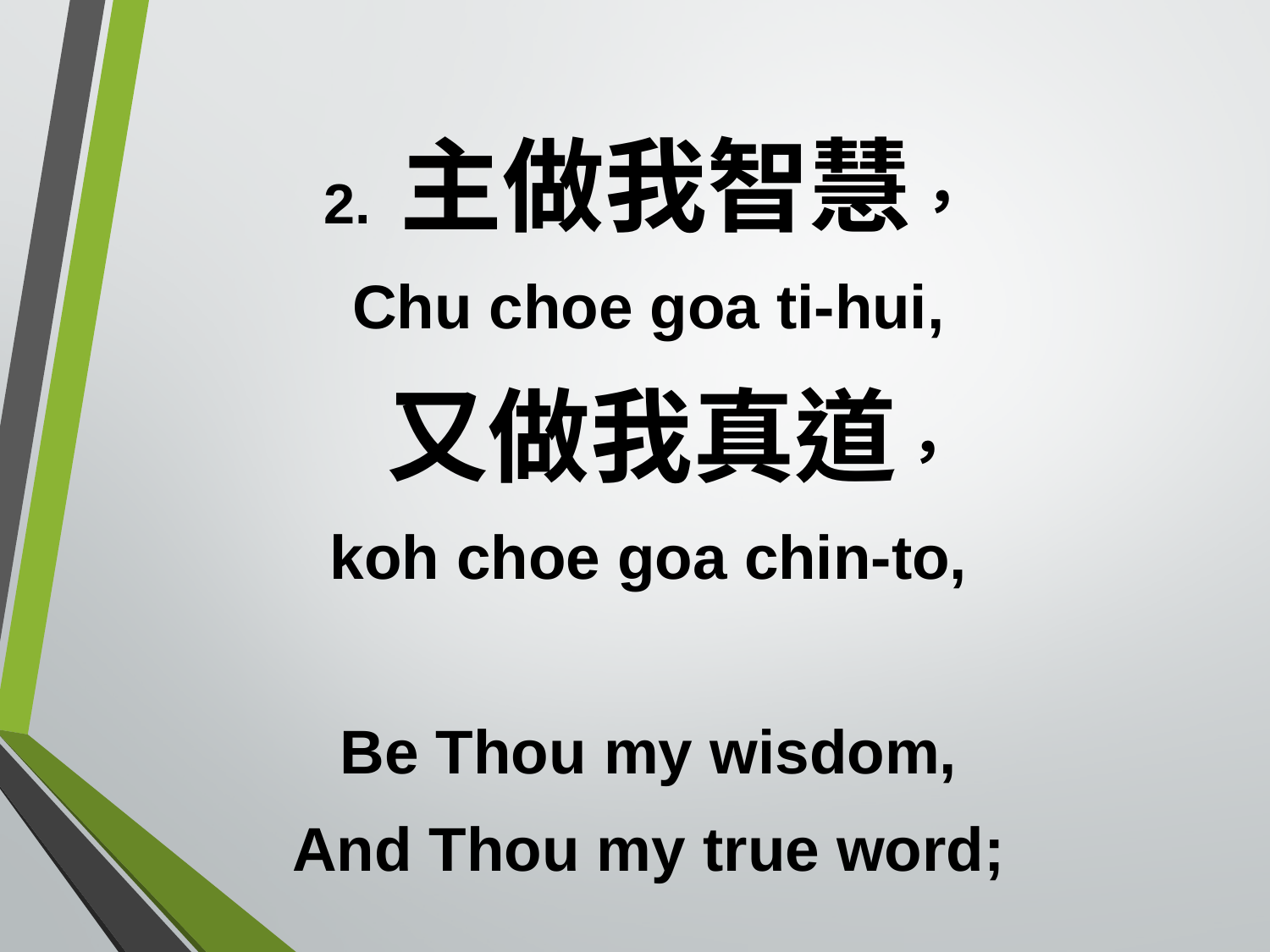

2. 主做我智慧，
Chu choe goa ti-hui,
 又做我真道，
koh choe goa chin-to,

Be Thou my wisdom,
And Thou my true word;